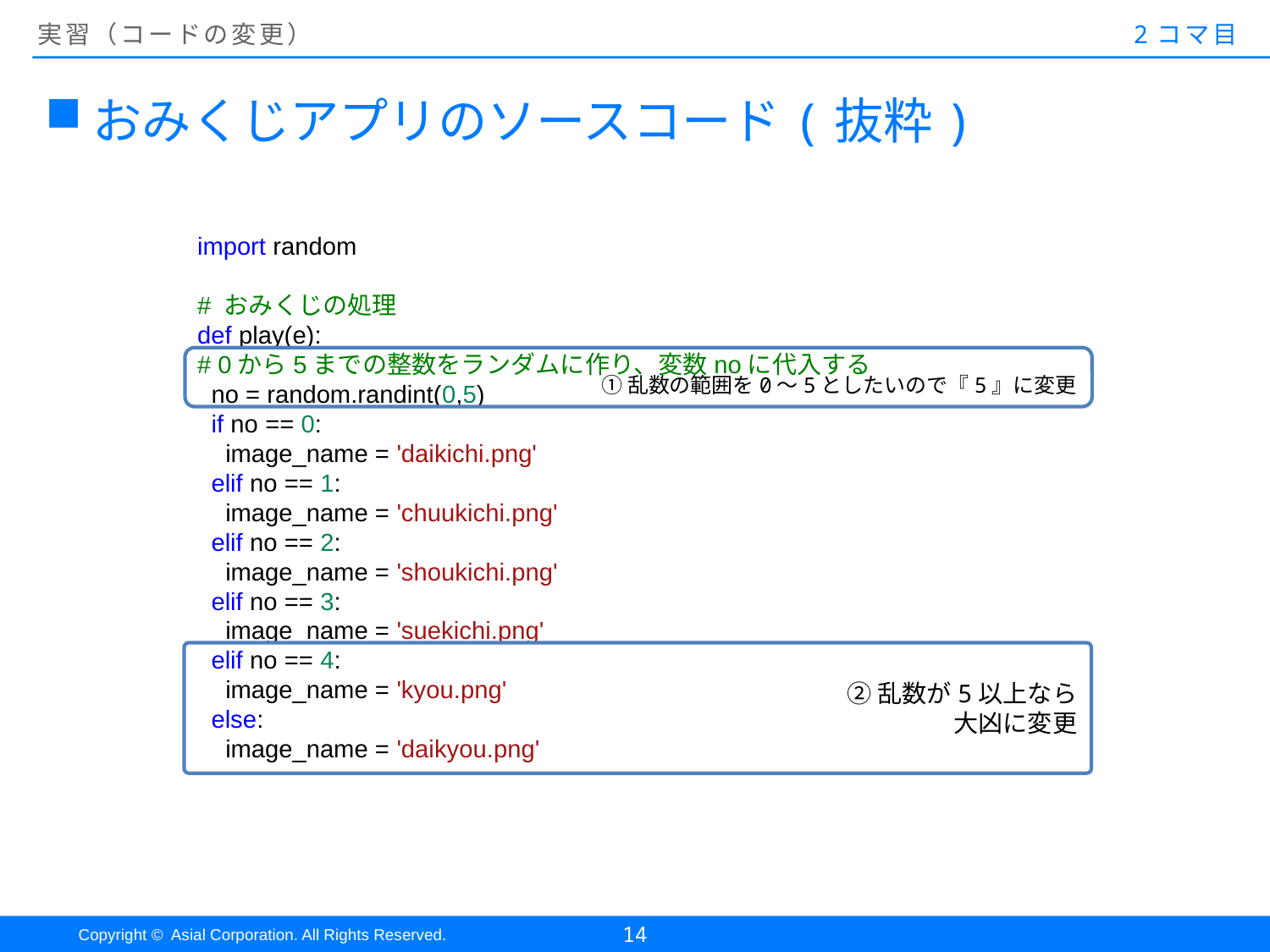

# 実習（コードの変更）
2コマ目
おみくじアプリのソースコード(抜粋)
import random
# おみくじの処理
def play(e):
# 0から5までの整数をランダムに作り、変数noに代入する
  no = random.randint(0,5)
  if no == 0:
    image_name = 'daikichi.png'
  elif no == 1:
    image_name = 'chuukichi.png'
  elif no == 2:
    image_name = 'shoukichi.png'
  elif no == 3:
    image_name = 'suekichi.png'
  elif no == 4:
    image_name = 'kyou.png'
  else:
    image_name = 'daikyou.png'

①乱数の範囲を0～5としたいので『5』に変更
②乱数が5以上なら
大凶に変更
14